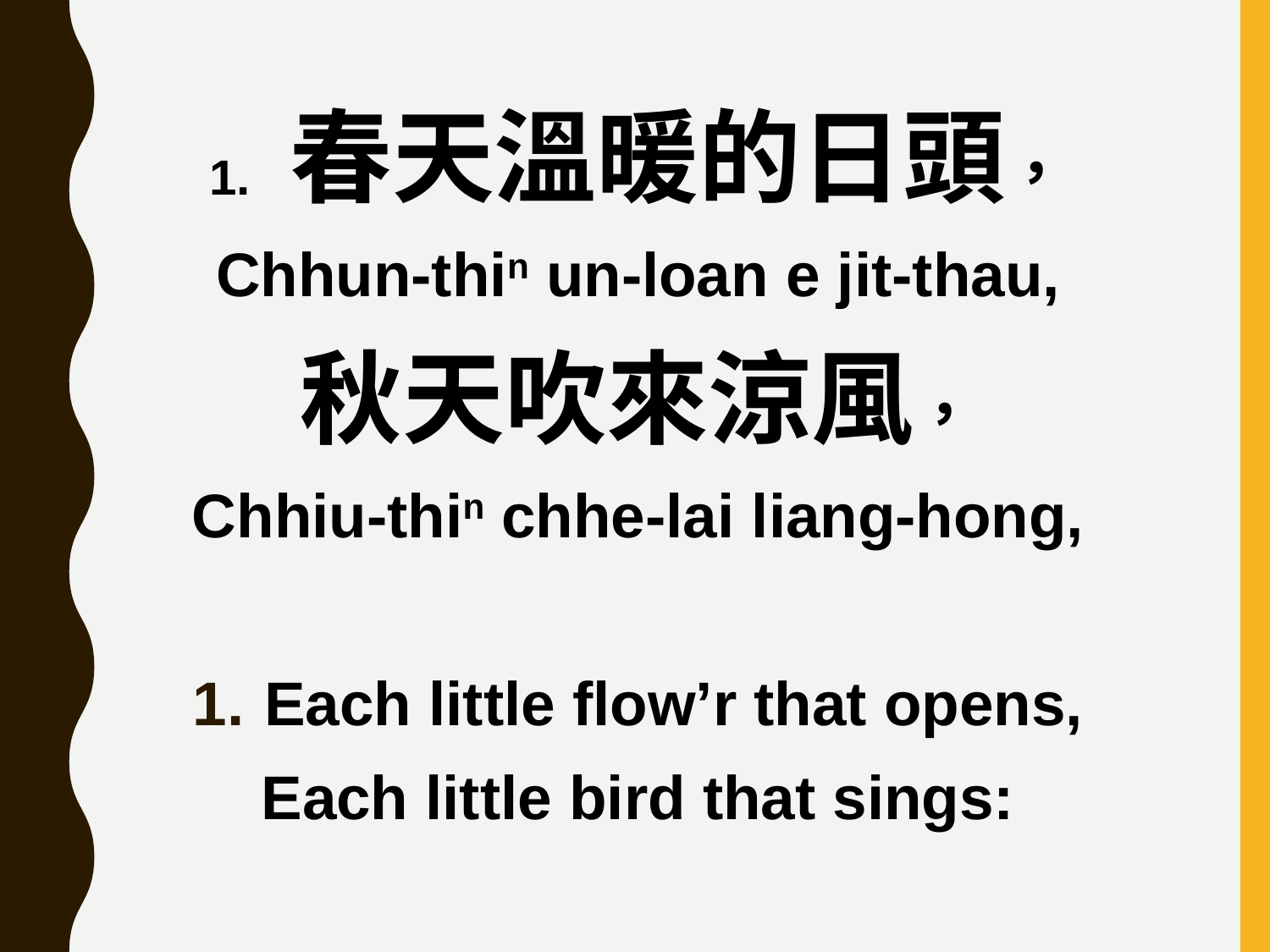

1.  春天溫暖的日頭，
Chhun-thin un-loan e jit-thau,
秋天吹來涼風，
Chhiu-thin chhe-lai liang-hong,

Each little flow’r that opens,
Each little bird that sings: